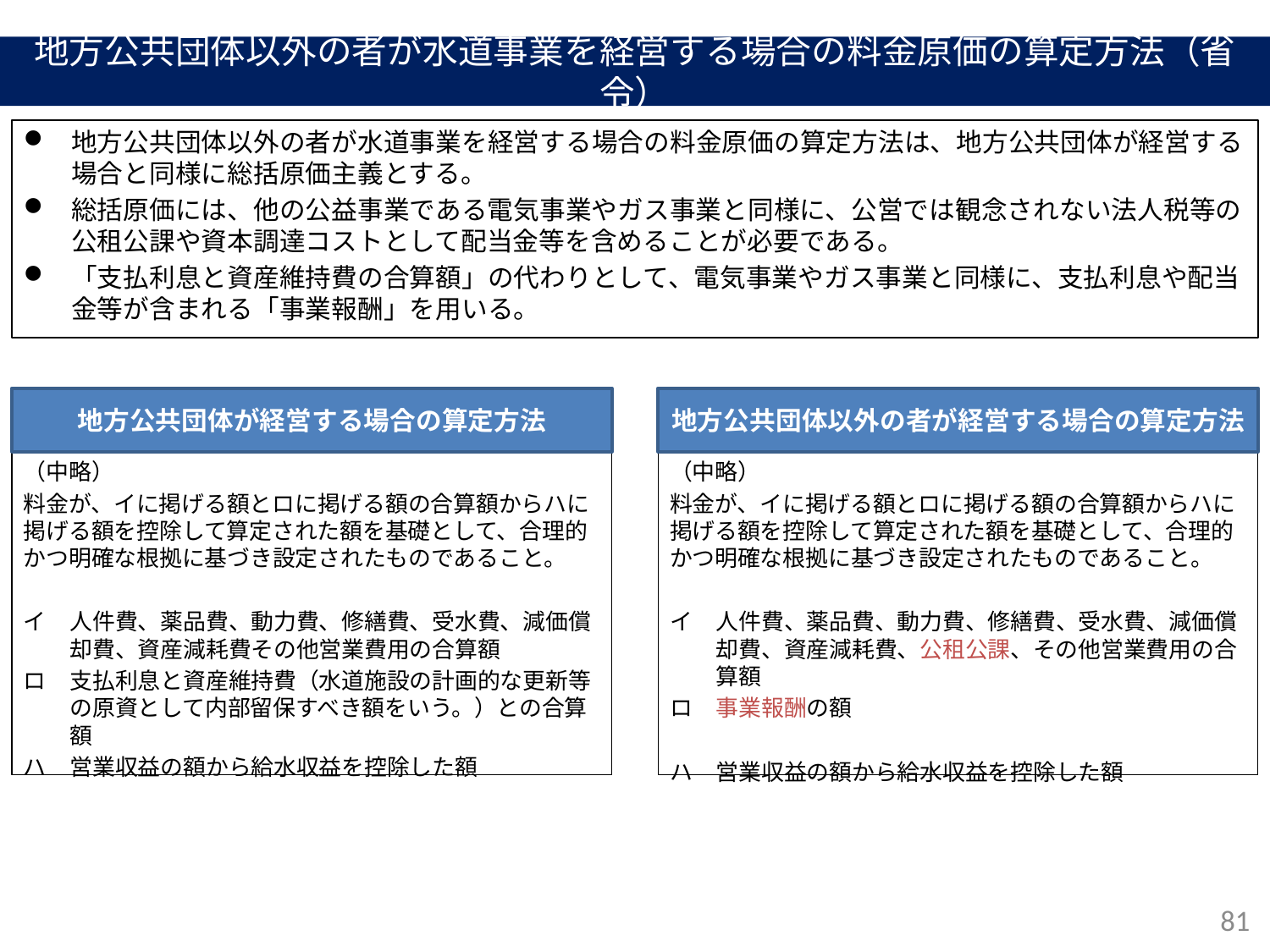

# 地方公共団体以外の者が水道事業を経営する場合の料金原価の算定方法（省令）
地方公共団体以外の者が水道事業を経営する場合の料金原価の算定方法は、地方公共団体が経営する場合と同様に総括原価主義とする。
総括原価には、他の公益事業である電気事業やガス事業と同様に、公営では観念されない法人税等の公租公課や資本調達コストとして配当金等を含めることが必要である。
「支払利息と資産維持費の合算額」の代わりとして、電気事業やガス事業と同様に、支払利息や配当金等が含まれる「事業報酬」を用いる。
地方公共団体が経営する場合の算定方法
（中略）
料金が、イに掲げる額とロに掲げる額の合算額からハに掲げる額を控除して算定された額を基礎として、合理的かつ明確な根拠に基づき設定されたものであること。

イ	人件費、薬品費、動力費、修繕費、受水費、減価償却費、資産減耗費その他営業費用の合算額
ロ	支払利息と資産維持費（水道施設の計画的な更新等の原資として内部留保すべき額をいう。）との合算額
ハ	営業収益の額から給水収益を控除した額
地方公共団体以外の者が経営する場合の算定方法
（中略）
料金が、イに掲げる額とロに掲げる額の合算額からハに掲げる額を控除して算定された額を基礎として、合理的かつ明確な根拠に基づき設定されたものであること。

イ	人件費、薬品費、動力費、修繕費、受水費、減価償却費、資産減耗費、公租公課、その他営業費用の合算額
ロ	事業報酬の額

ハ	営業収益の額から給水収益を控除した額
81